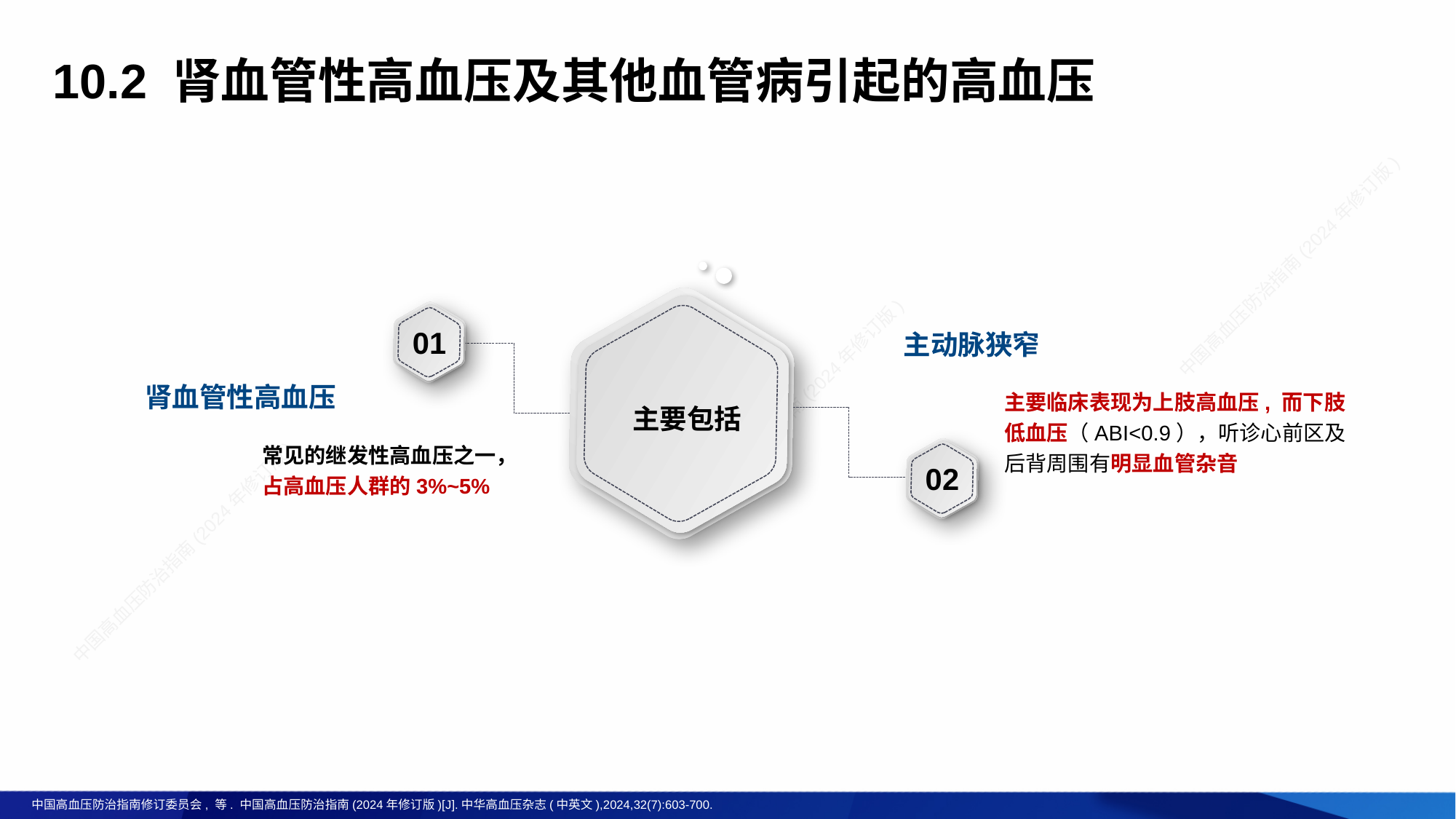

10.2 肾血管性高血压及其他血管病引起的高血压

01
主动脉狭窄
肾血管性高血压
主要临床表现为上肢高血压, 而下肢低血压（ABI<0.9），听诊心前区及后背周围有明显血管杂音
主要包括
常见的继发性高血压之一，
占高血压人群的3%~5%

02